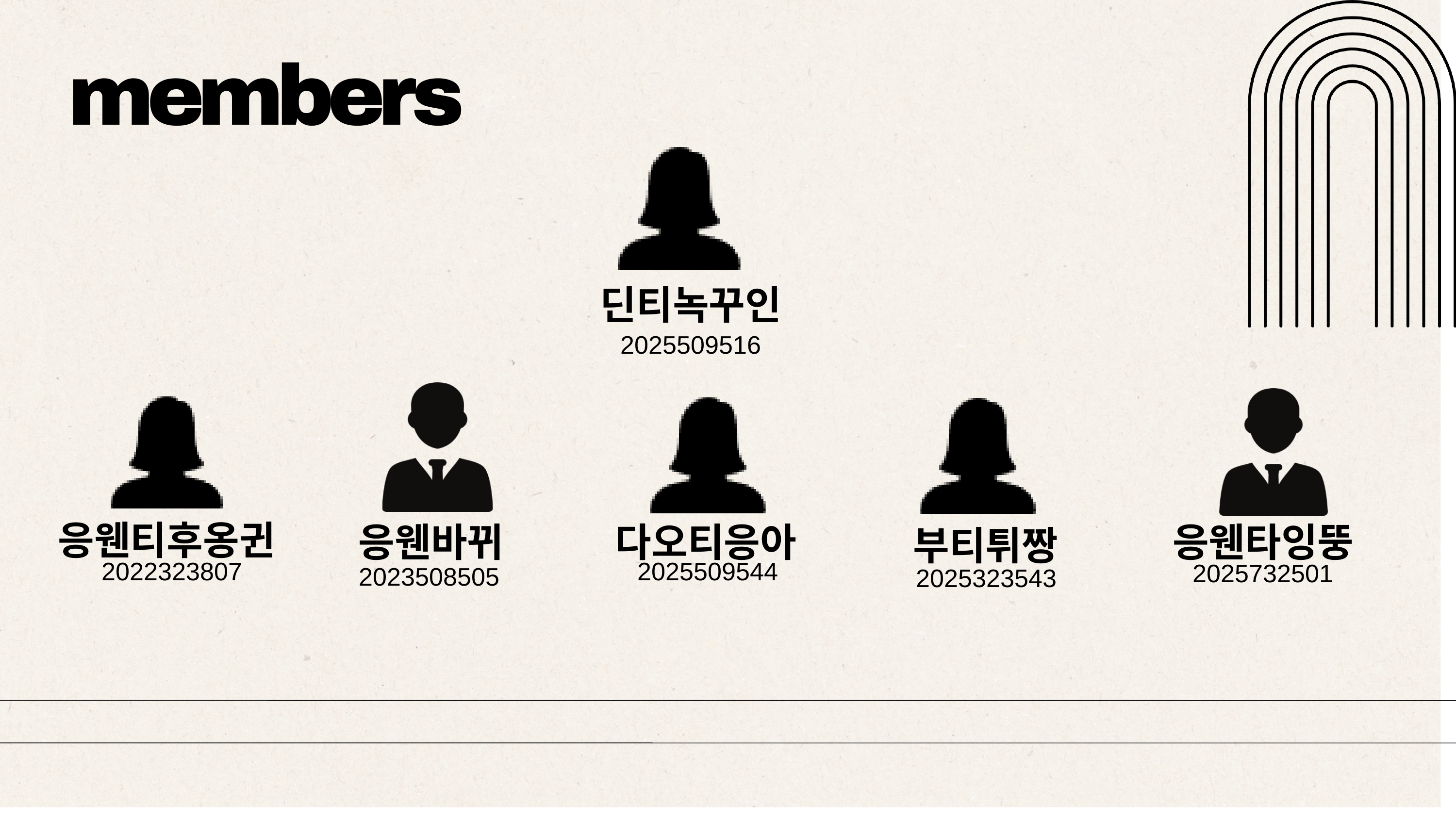

members

딘티녹꾸인
2025509516

응웬티후옹귄
응웬바뀌
다오티응아
응웬타잉뚱
부티튀짱
2022323807
2025509544
2025732501
2023508505
2025323543